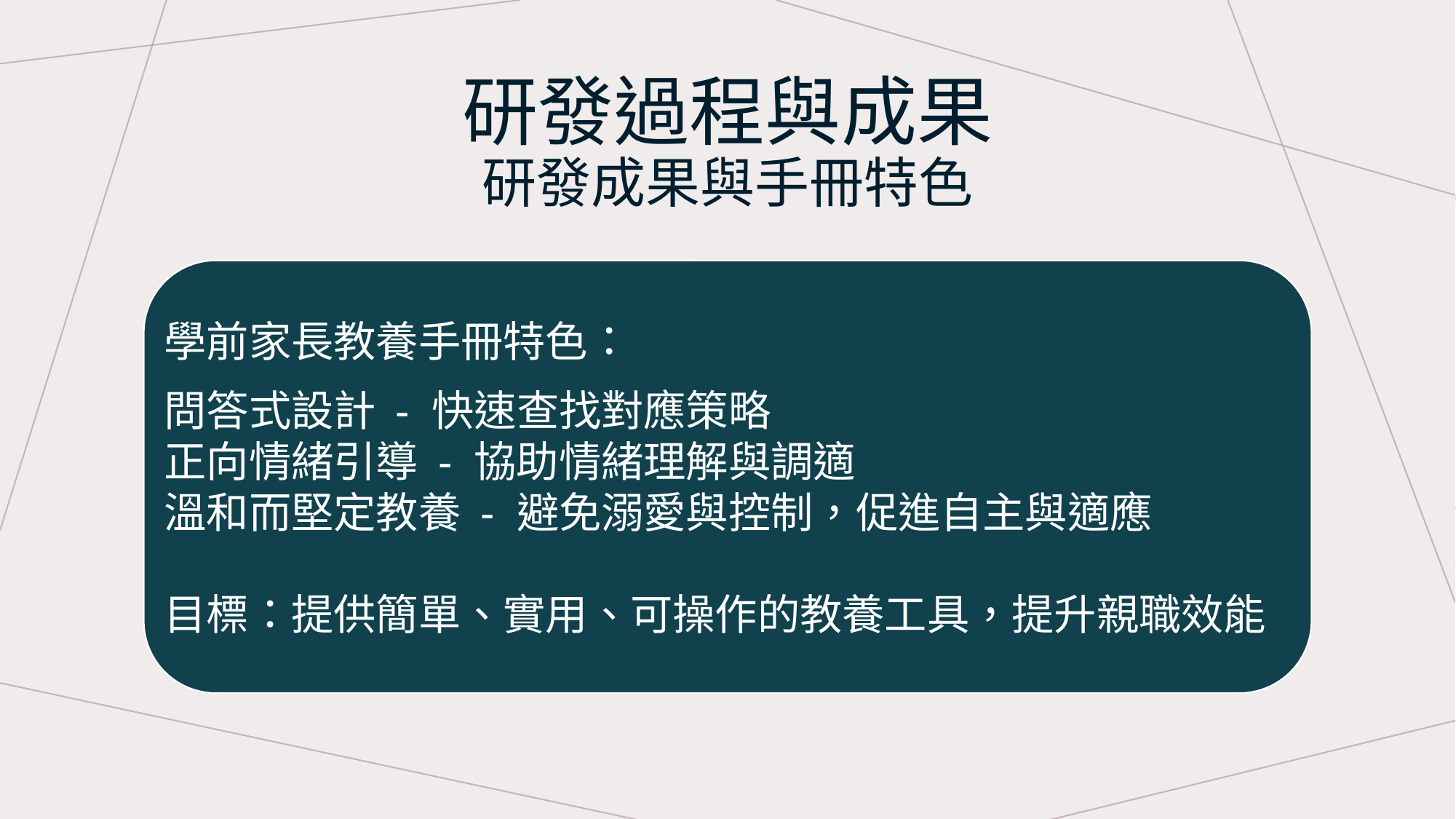

# 研發過程與成果 研發成果與手冊特色

學前家長教養手冊特色：

問答式設計 - 快速查找對應策略
正向情緒引導 - 協助情緒理解與調適
溫和而堅定教養 - 避免溺愛與控制，促進自主與適應
目標：提供簡單、實用、可操作的教養工具，提升親職效能